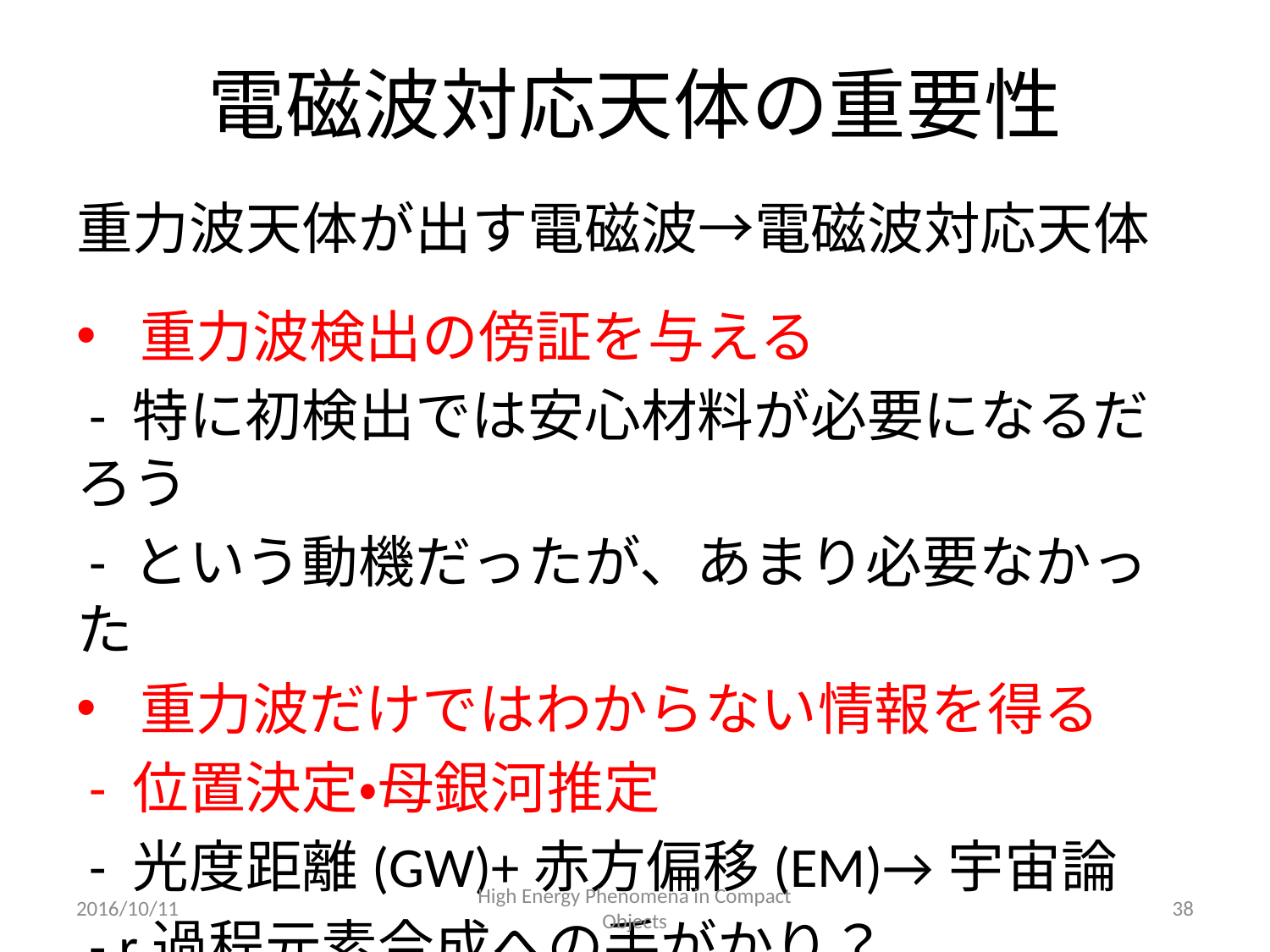

# 電磁波対応天体の重要性
重力波天体が出す電磁波→電磁波対応天体

重力波検出の傍証を与える
 - 特に初検出では安心材料が必要になるだろう
 - という動機だったが、あまり必要なかった
重力波だけではわからない情報を得る
 - 位置決定・母銀河推定
 - 光度距離(GW)+赤方偏移(EM)→宇宙論
 - r過程元素合成への手がかり？
2016/10/11
High Energy Phenomena in Compact Objects
38